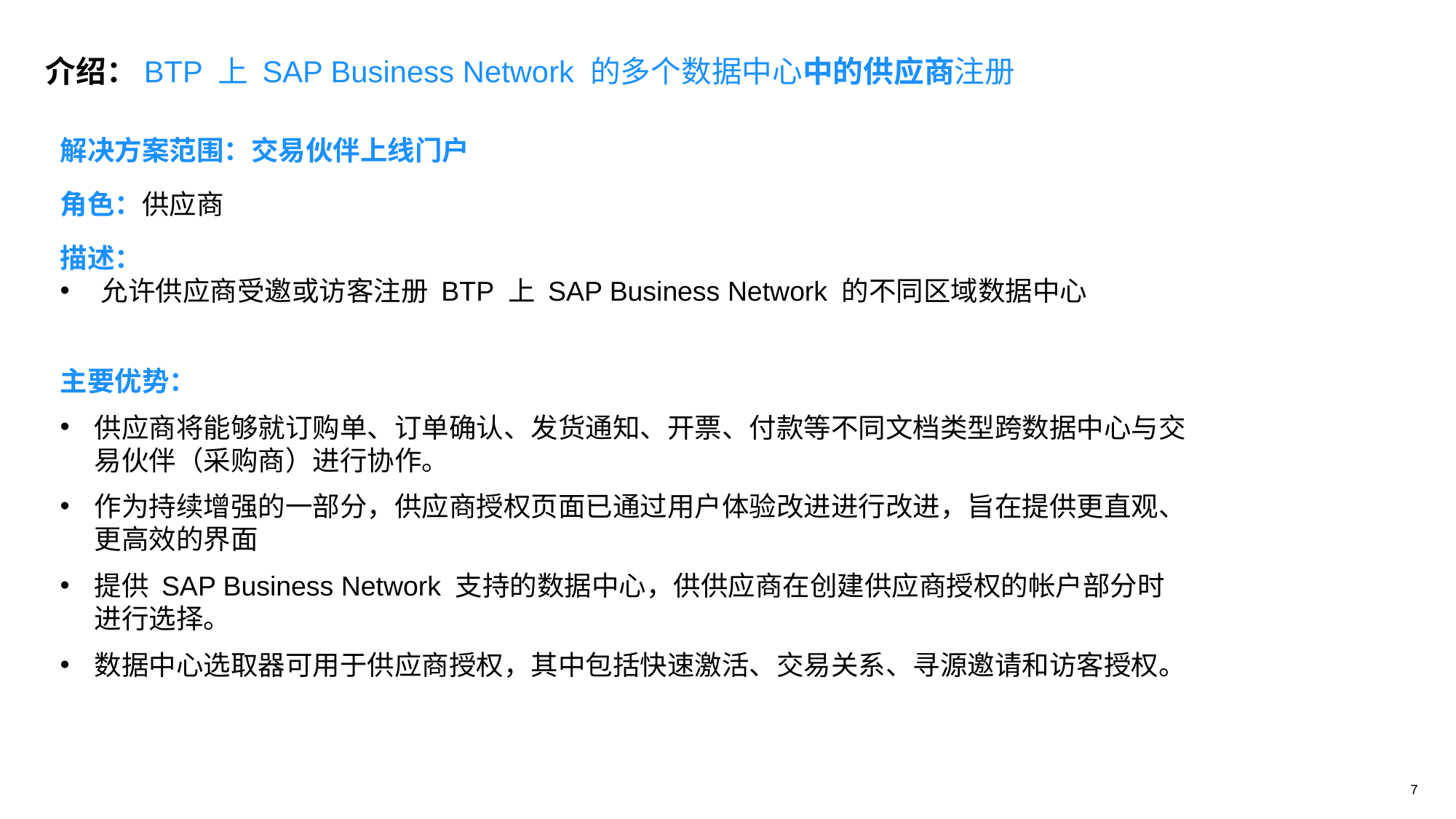

介绍：BTP 上 SAP Business Network 的多个数据中心中的供应商注册
# 解决方案范围：交易伙伴上线门户
角色：供应商
描述：
允许供应商受邀或访客注册 BTP 上 SAP Business Network 的不同区域数据中心

主要优势：
供应商将能够就订购单、订单确认、发货通知、开票、付款等不同文档类型跨数据中心与交易伙伴（采购商）进行协作。
作为持续增强的一部分，供应商授权页面已通过用户体验改进进行改进，旨在提供更直观、更高效的界面
提供 SAP Business Network 支持的数据中心，供供应商在创建供应商授权的帐户部分时进行选择。
数据中心选取器可用于供应商授权，其中包括快速激活、交易关系、寻源邀请和访客授权。